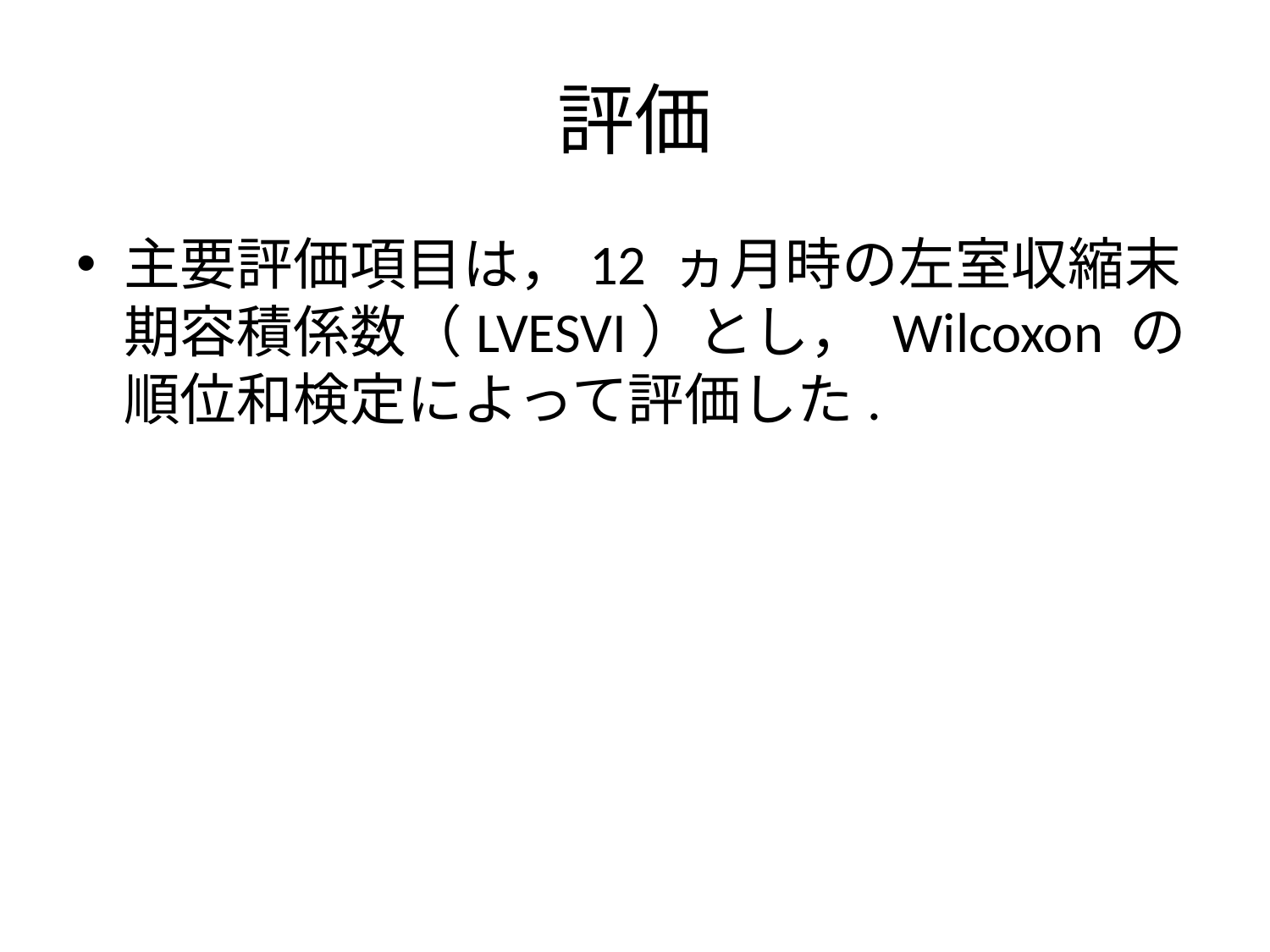

# 評価
主要評価項目は，12 ヵ月時の左室収縮末期容積係数（LVESVI）とし， Wilcoxon の順位和検定によって評価した.